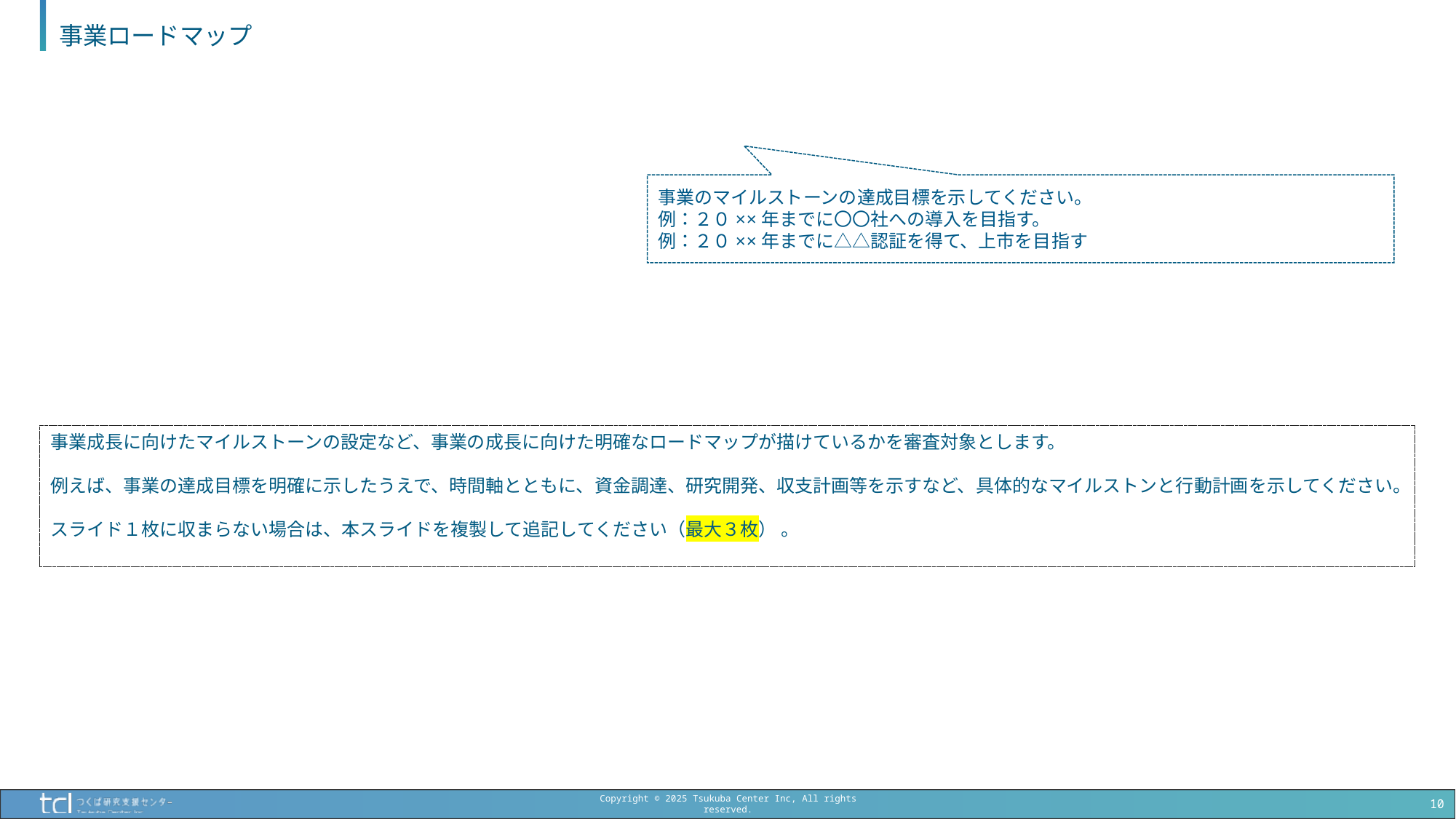

# 事業ロードマップ

事業のマイルストーンの達成目標を示してください。
例：２０××年までに〇〇社への導入を目指す。
例：２０××年までに△△認証を得て、上市を目指す
事業成長に向けたマイルストーンの設定など、事業の成長に向けた明確なロードマップが描けているかを審査対象とします。

例えば、事業の達成目標を明確に示したうえで、時間軸とともに、資金調達、研究開発、収支計画等を示すなど、具体的なマイルストンと行動計画を示してください。

スライド１枚に収まらない場合は、本スライドを複製して追記してください（最大３枚） 。

10